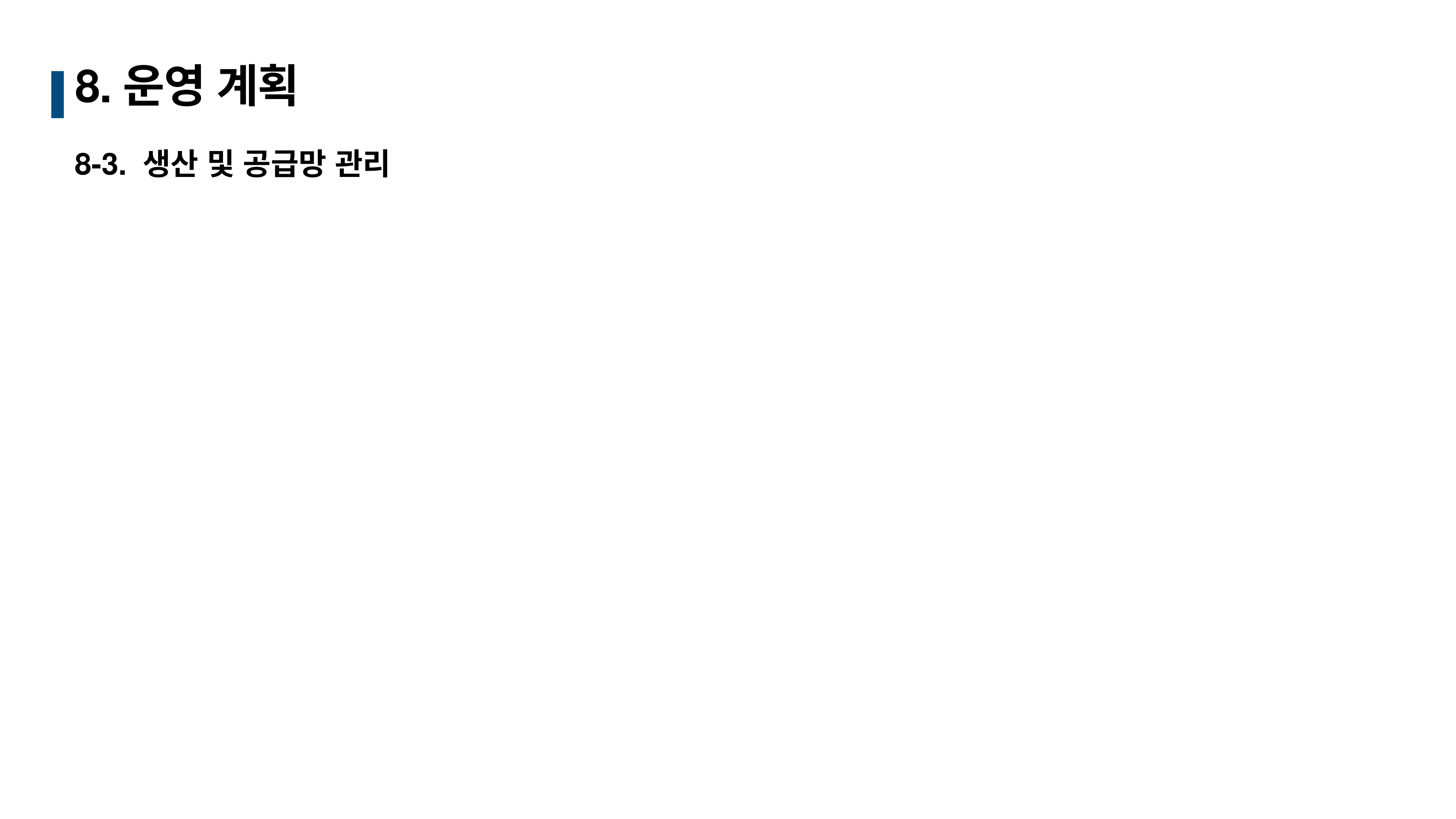

# 8.운영 계획
8-3. 생산 및 공급망 관리